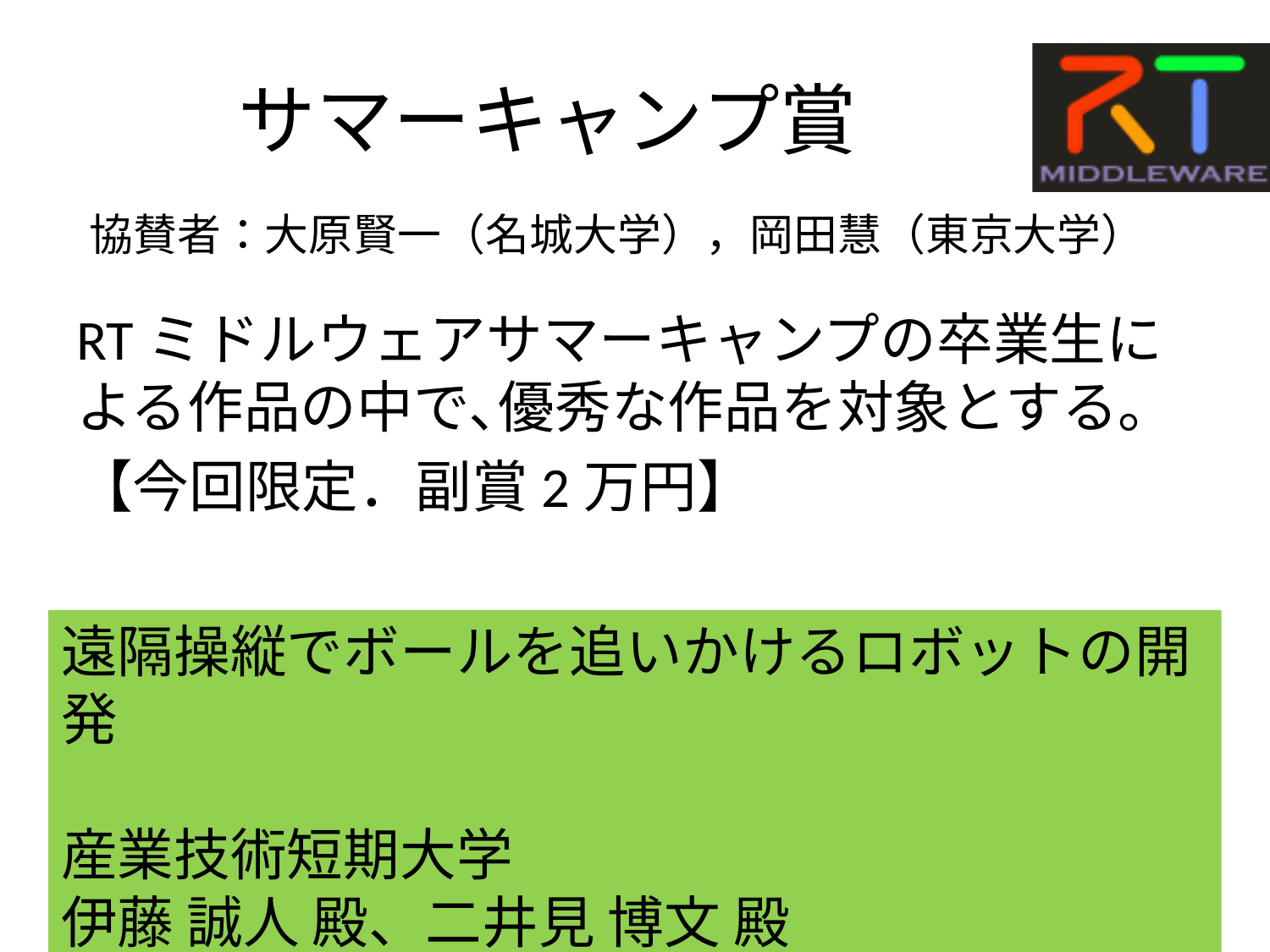

# サマーキャンプ賞
協賛者：大原賢一（名城大学），岡田慧（東京大学）
RTミドルウェアサマーキャンプの卒業生による作品の中で､優秀な作品を対象とする。
【今回限定．副賞2万円】
遠隔操縦でボールを追いかけるロボットの開発

産業技術短期大学
伊藤 誠人 殿、二井見 博文 殿